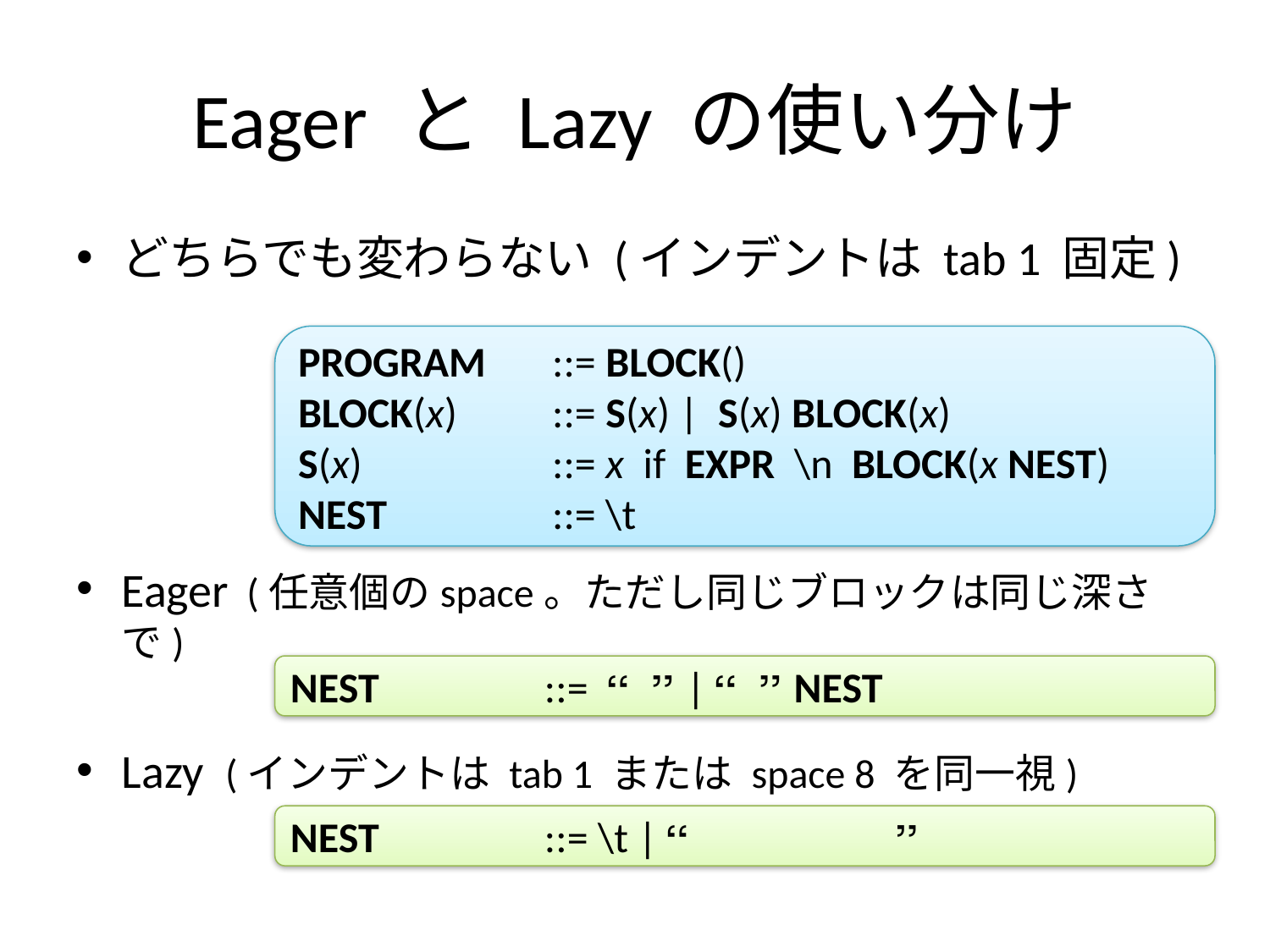

# Eager と Lazy の使い分け
どちらでも変わらない (インデントは tab 1 固定)

Eager  (任意個のspace。ただし同じブロックは同じ深さで)

Lazy  (インデントは tab 1 または space 8 を同一視)
PROGRAM	::= BLOCK()
BLOCK(x)	::= S(x) |  S(x) BLOCK(x)
S(x)		::= x  if  EXPR  \n  BLOCK(x NEST)
NEST		::= \t
NEST		::=  “ ” | “ ” NEST
NEST		::= \t | “         ”